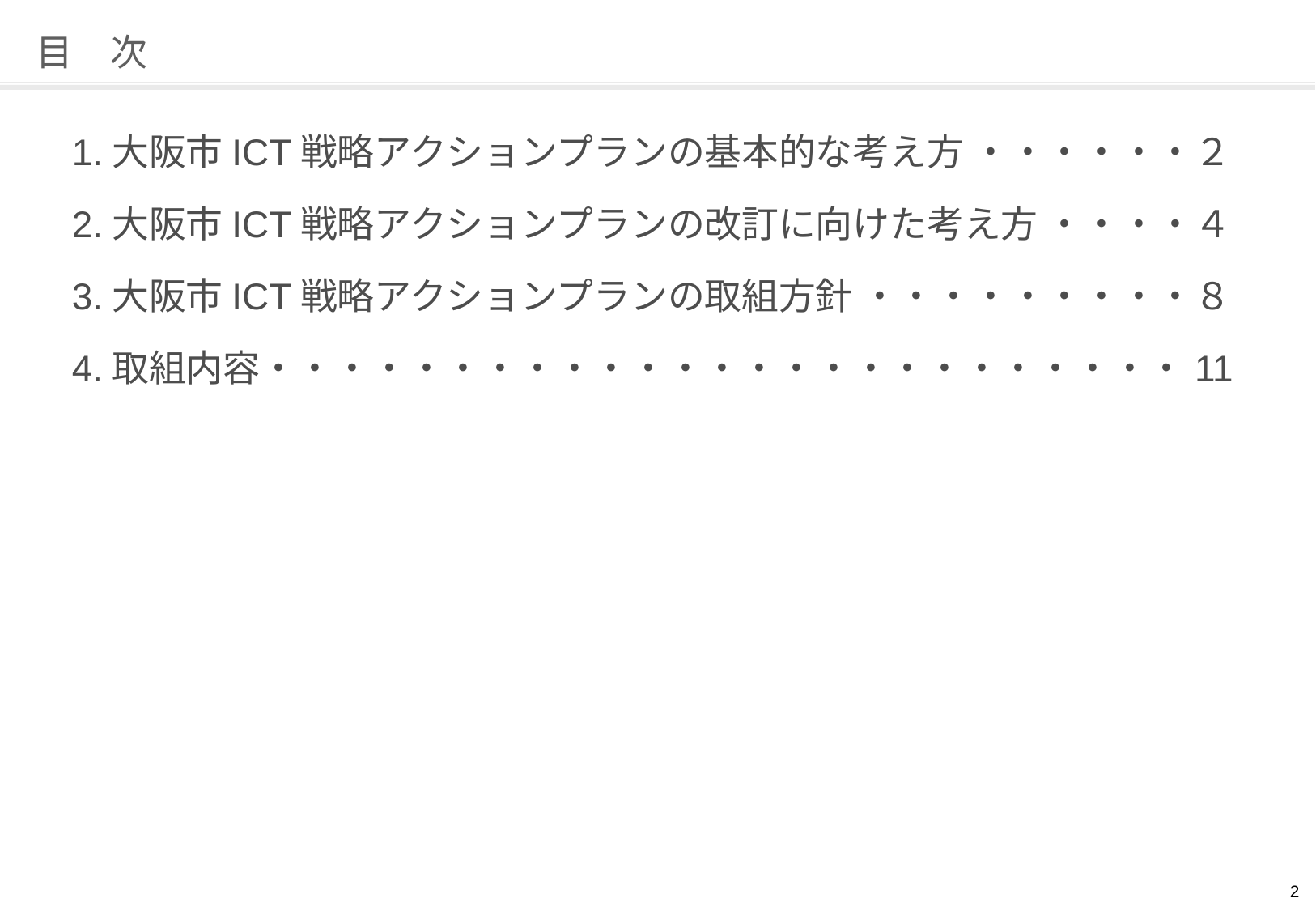

# 目　次
1.大阪市ICT戦略アクションプランの基本的な考え方 ・・・・・・２
2.大阪市ICT戦略アクションプランの改訂に向けた考え方 ・・・・４
3.大阪市ICT戦略アクションプランの取組方針 ・・・・・・・・・８
4.取組内容・・・・・・・・・・・・・・・・・・・・・・・・・11
2